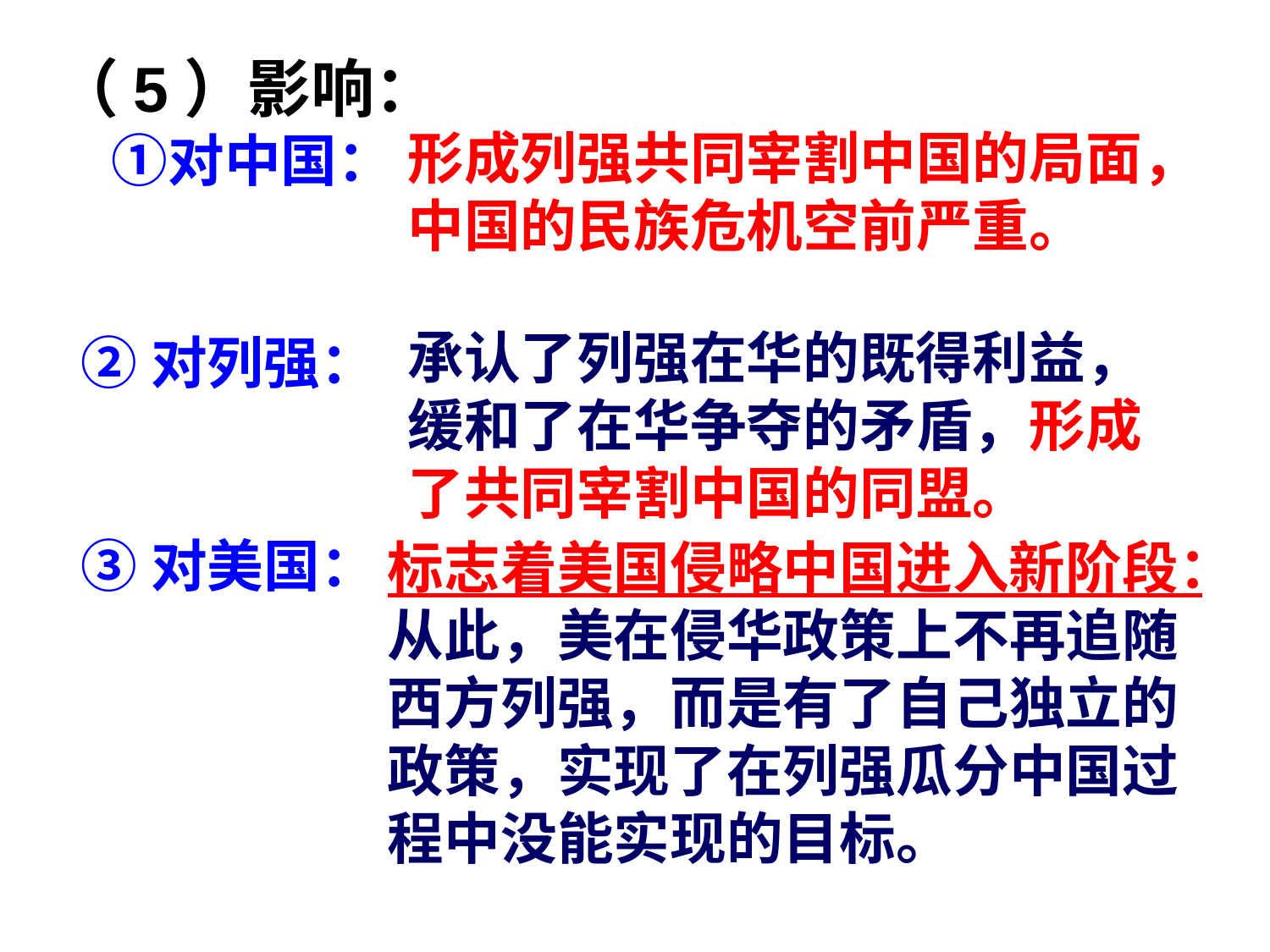

（5）影响：
　①对中国：

  ②对列强：

  ③对美国：
形成列强共同宰割中国的局面，中国的民族危机空前严重。
承认了列强在华的既得利益，缓和了在华争夺的矛盾，形成了共同宰割中国的同盟。
标志着美国侵略中国进入新阶段：从此，美在侵华政策上不再追随西方列强，而是有了自己独立的政策，实现了在列强瓜分中国过程中没能实现的目标。